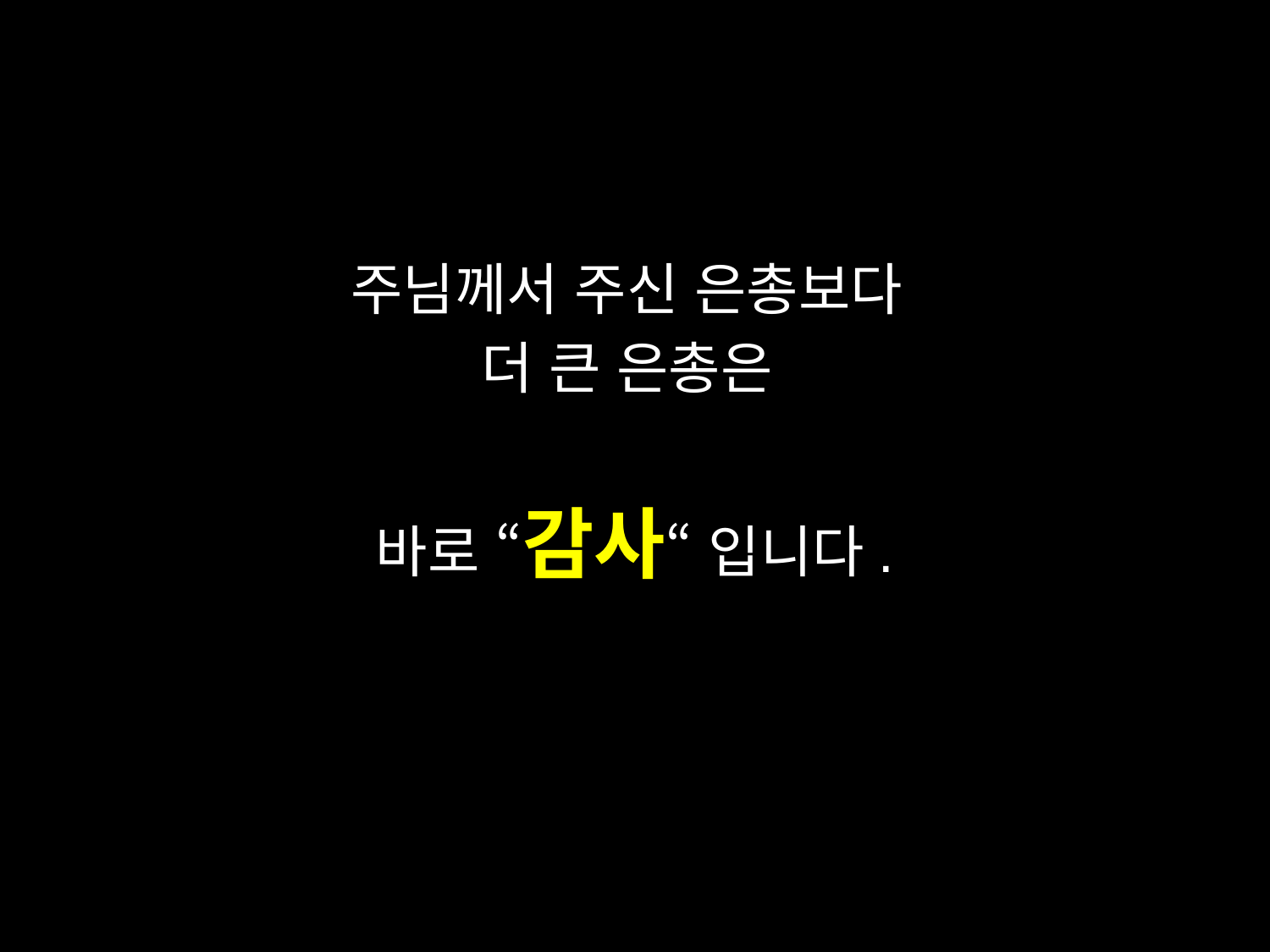

주님께서 주신 은총보다
더 큰 은총은

바로 “감사“ 입니다.